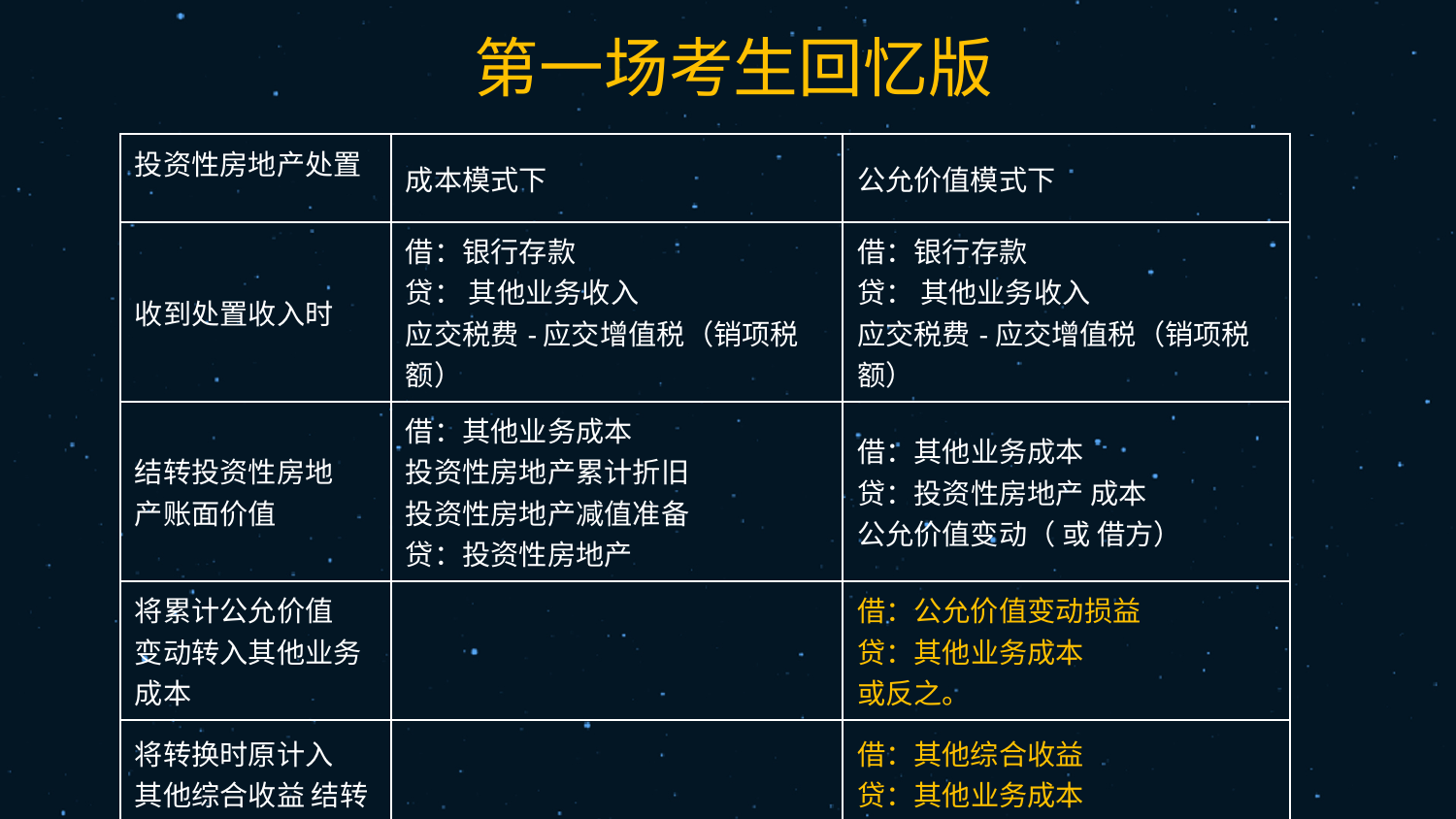

33

| 投资性房地产处置 | 成本模式下 | 公允价值模式下 |
| --- | --- | --- |
| 收到处置收入时 | 借：银行存款 贷： 其他业务收入 应交税费-应交增值税（销项税额） | 借：银行存款 贷： 其他业务收入 应交税费-应交增值税（销项税额） |
| 结转投资性房地 产账面价值 | 借：其他业务成本 投资性房地产累计折旧 投资性房地产减值准备 贷：投资性房地产 | 借：其他业务成本 贷：投资性房地产 成本 公允价值变动（ 或 借方） |
| 将累计公允价值 变动转入其他业务成本 |  | 借：公允价值变动损益 贷：其他业务成本 或反之。 |
| 将转换时原计入 其他综合收益 结转 |  | 借：其他综合收益 贷：其他业务成本 |